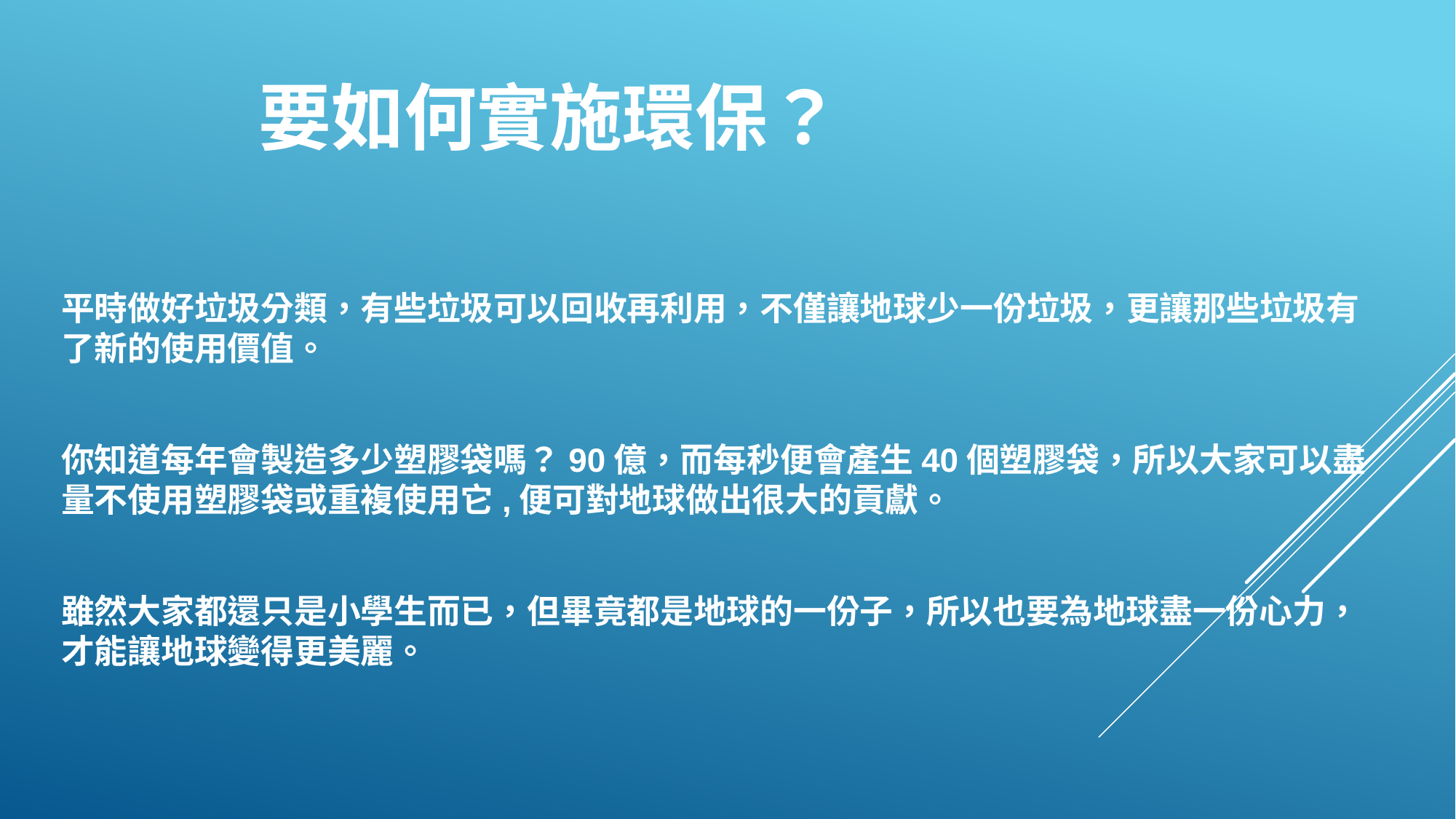

# 要如何實施環保？
平時做好垃圾分類，有些垃圾可以回收再利用，不僅讓地球少一份垃圾，更讓那些垃圾有了新的使用價值。

你知道每年會製造多少塑膠袋嗎？90億，而每秒便會產生40個塑膠袋，所以大家可以盡量不使用塑膠袋或重複使用它,便可對地球做出很大的貢獻。

雖然大家都還只是小學生而已，但畢竟都是地球的一份子，所以也要為地球盡一份心力，才能讓地球變得更美麗。